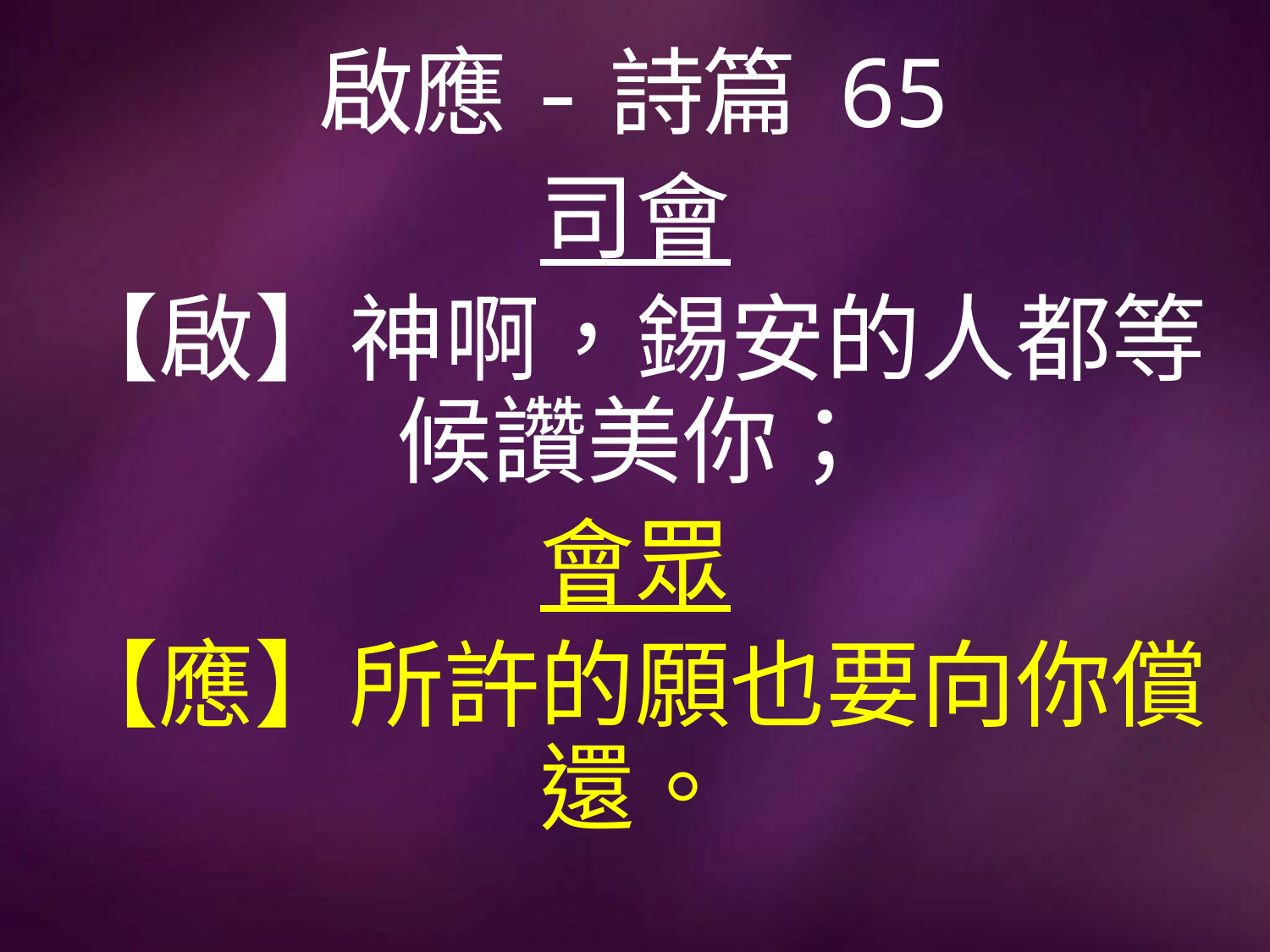

# 啟應-詩篇 65
司會
【啟】神啊，錫安的人都等候讚美你；
會眾
【應】所許的願也要向你償還。